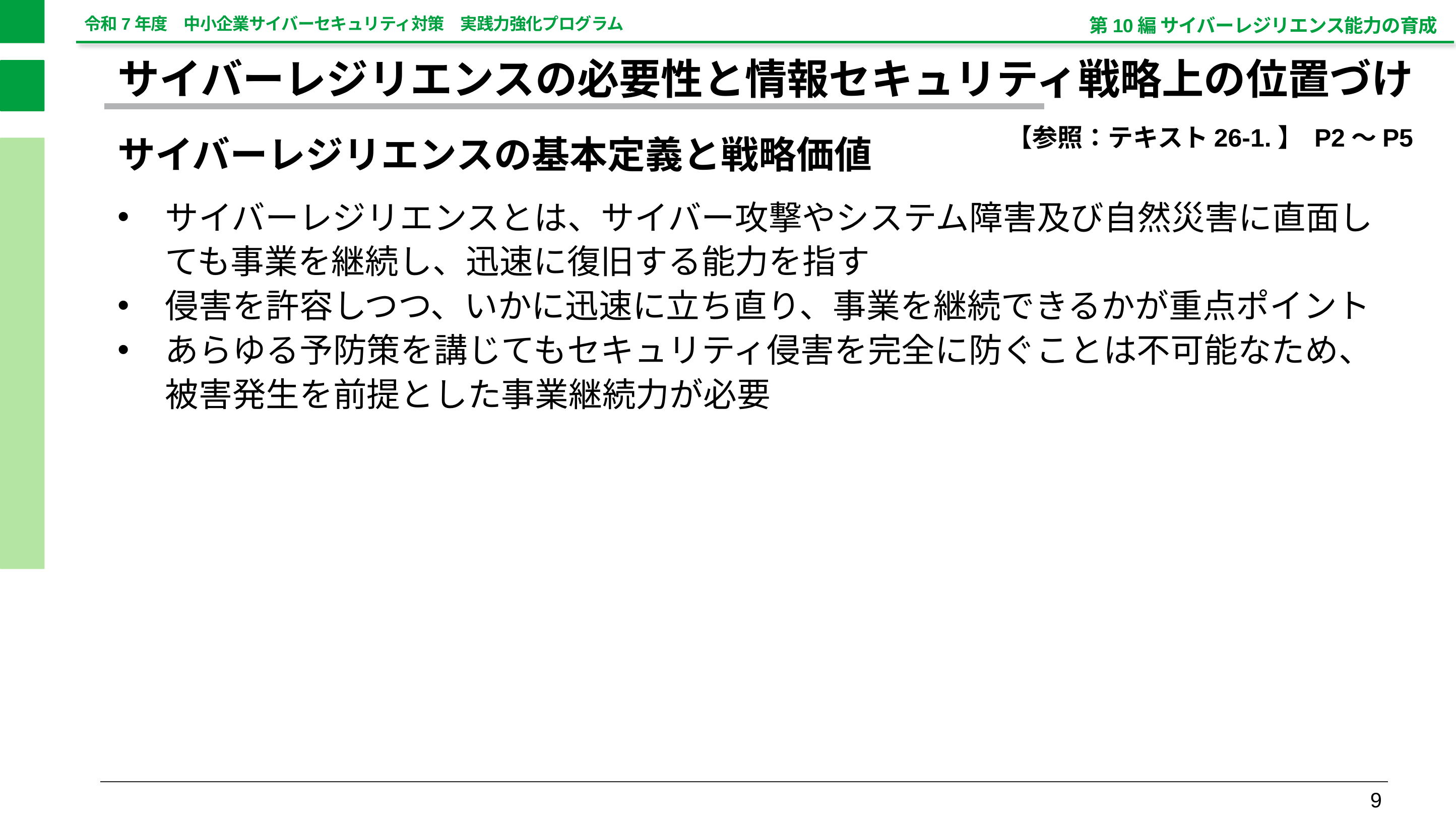

第10編 サイバーレジリエンス能力の育成
サイバーレジリエンスの必要性と情報セキュリティ戦略上の位置づけ
【参照：テキスト26-1.】 P2～P5

サイバーレジリエンスの基本定義と戦略価値
サイバーレジリエンスとは、サイバー攻撃やシステム障害及び自然災害に直面しても事業を継続し、迅速に復旧する能力を指す
侵害を許容しつつ、いかに迅速に立ち直り、事業を継続できるかが重点ポイント
あらゆる予防策を講じてもセキュリティ侵害を完全に防ぐことは不可能なため、被害発生を前提とした事業継続力が必要